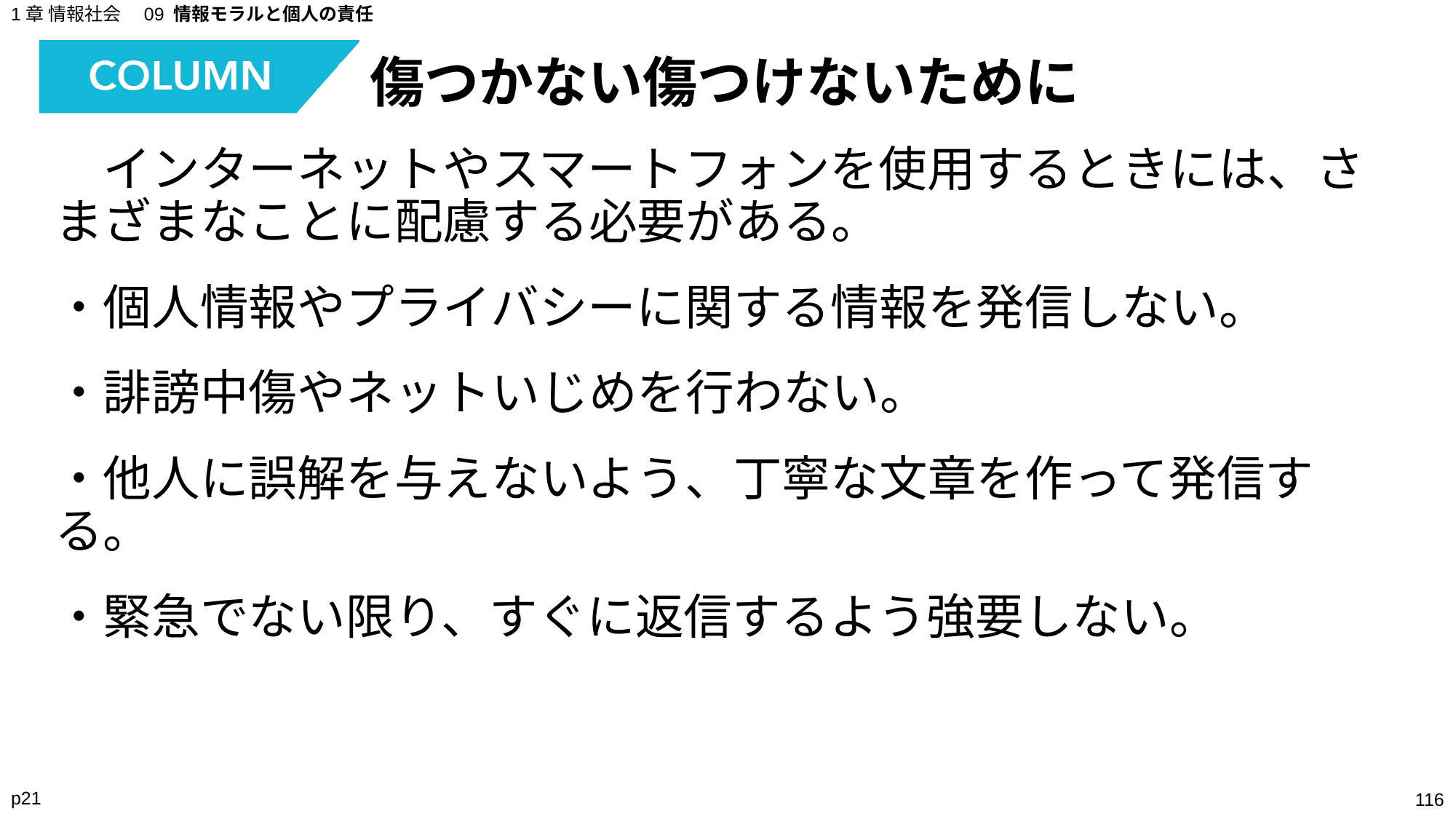

1章 情報社会　09 情報モラルと個人の責任

傷つかない傷つけないために
　インターネットやスマートフォンを使用するときには、さまざまなことに配慮する必要がある。
・個人情報やプライバシーに関する情報を発信しない。
・誹謗中傷やネットいじめを行わない。
・他人に誤解を与えないよう、丁寧な文章を作って発信する。
・緊急でない限り、すぐに返信するよう強要しない。
p21
116